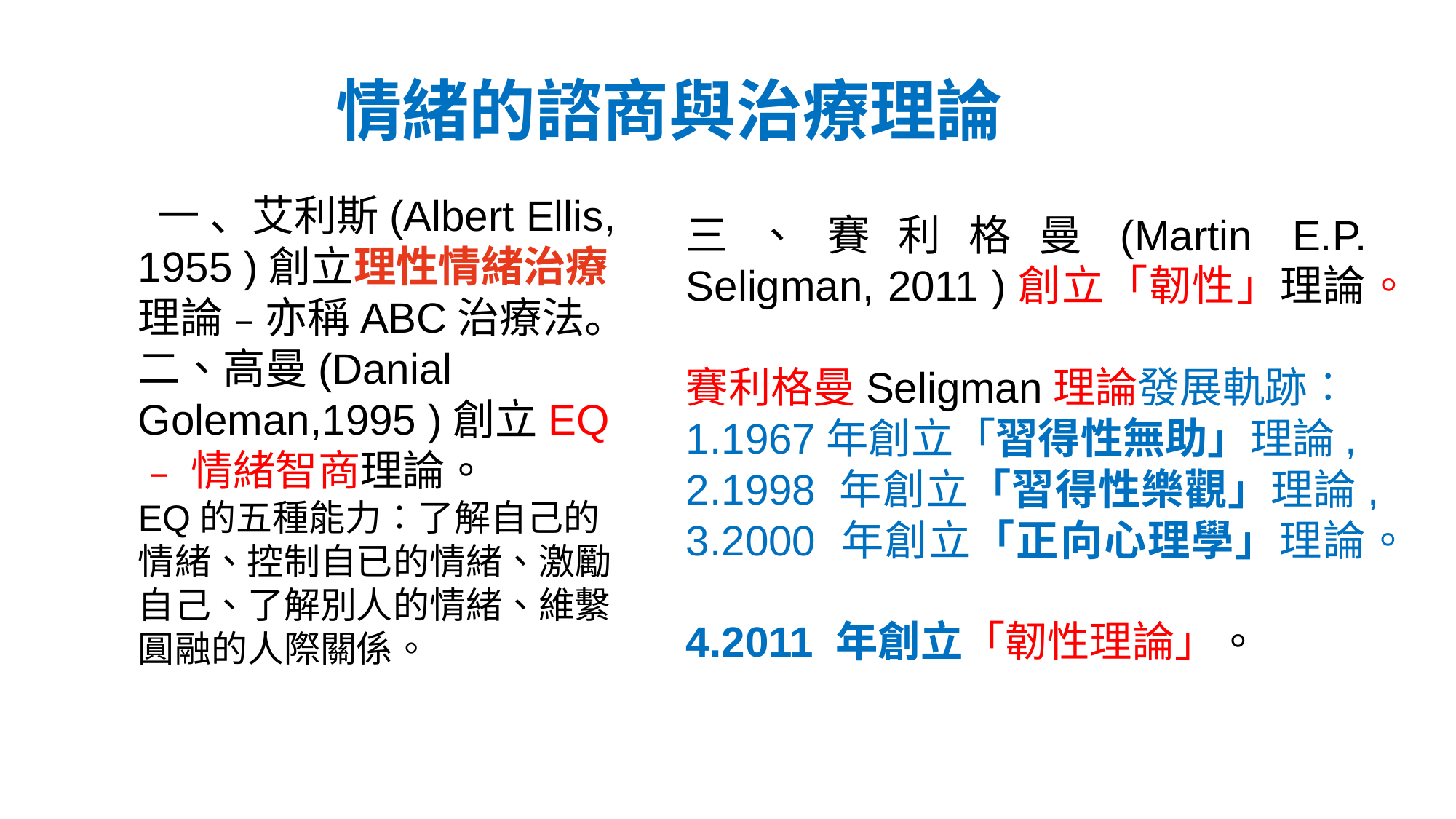

# 情緒的諮商與治療理論
 一 、艾利斯(Albert Ellis, 1955 )創立理性情緒治療理論﹣亦稱ABC治療法。
二、高曼(Danial Goleman,1995 )創立EQ﹣情緒智商理論。
EQ的五種能力︰了解自己的情緒、控制自已的情緒、激勵自己、了解別人的情緒、維繫圓融的人際關係。
三、賽利格曼(Martin E.P. Seligman, 2011 )創立「韌性」理論。

賽利格曼Seligman理論發展軌跡︰
1.1967年創立「習得性無助」理論,
2.1998 年創立「習得性樂觀」理論,
3.2000 年創立「正向心理學」理論。

4.2011 年創立「韌性理論」。